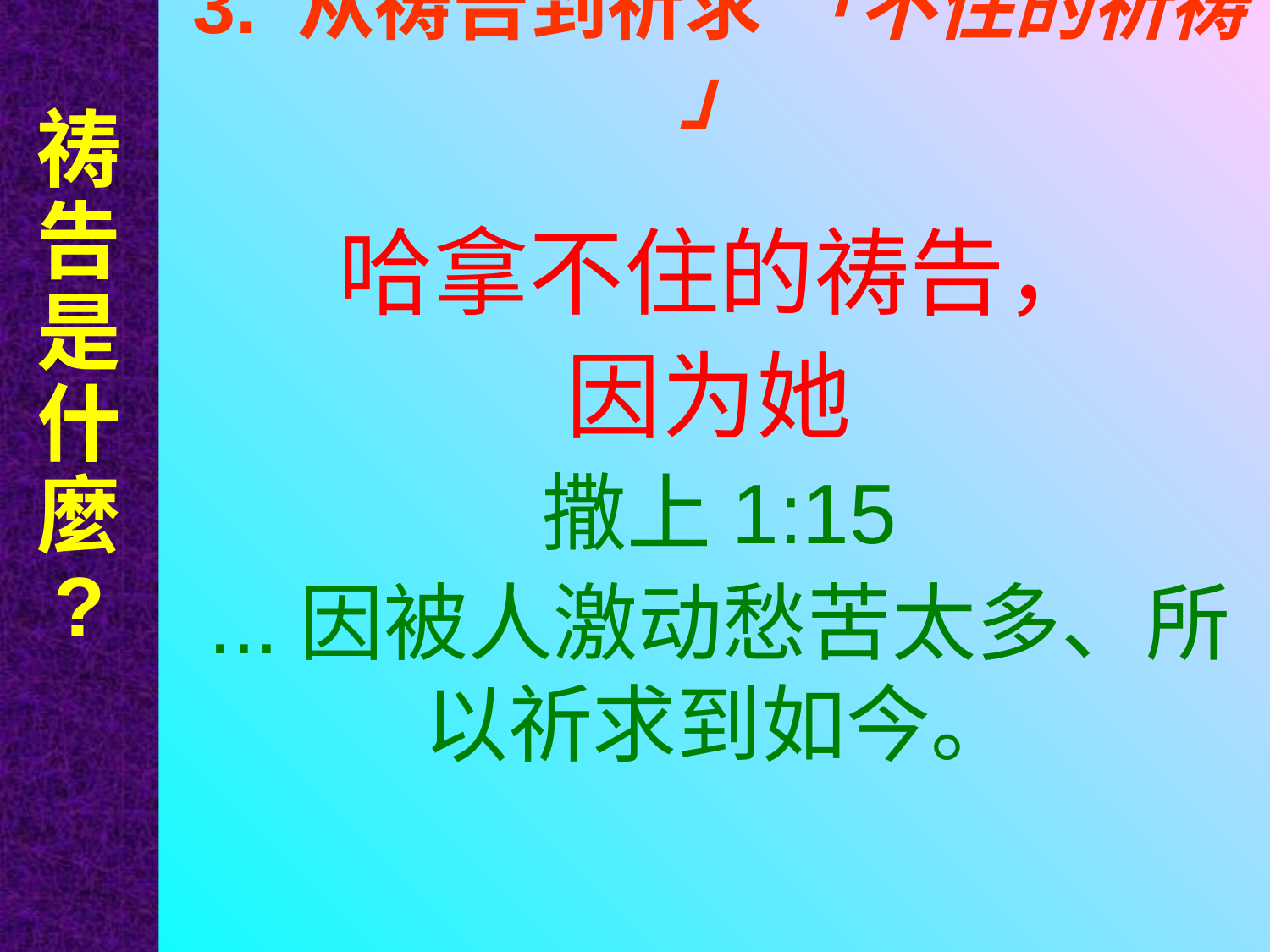

祷告是什麼
?

# 3. 从祷告到祈求 「不住的祈祷 」
哈拿不住的祷告，
因为她
撒上1:15
...因被人激动愁苦太多、所以祈求到如今。